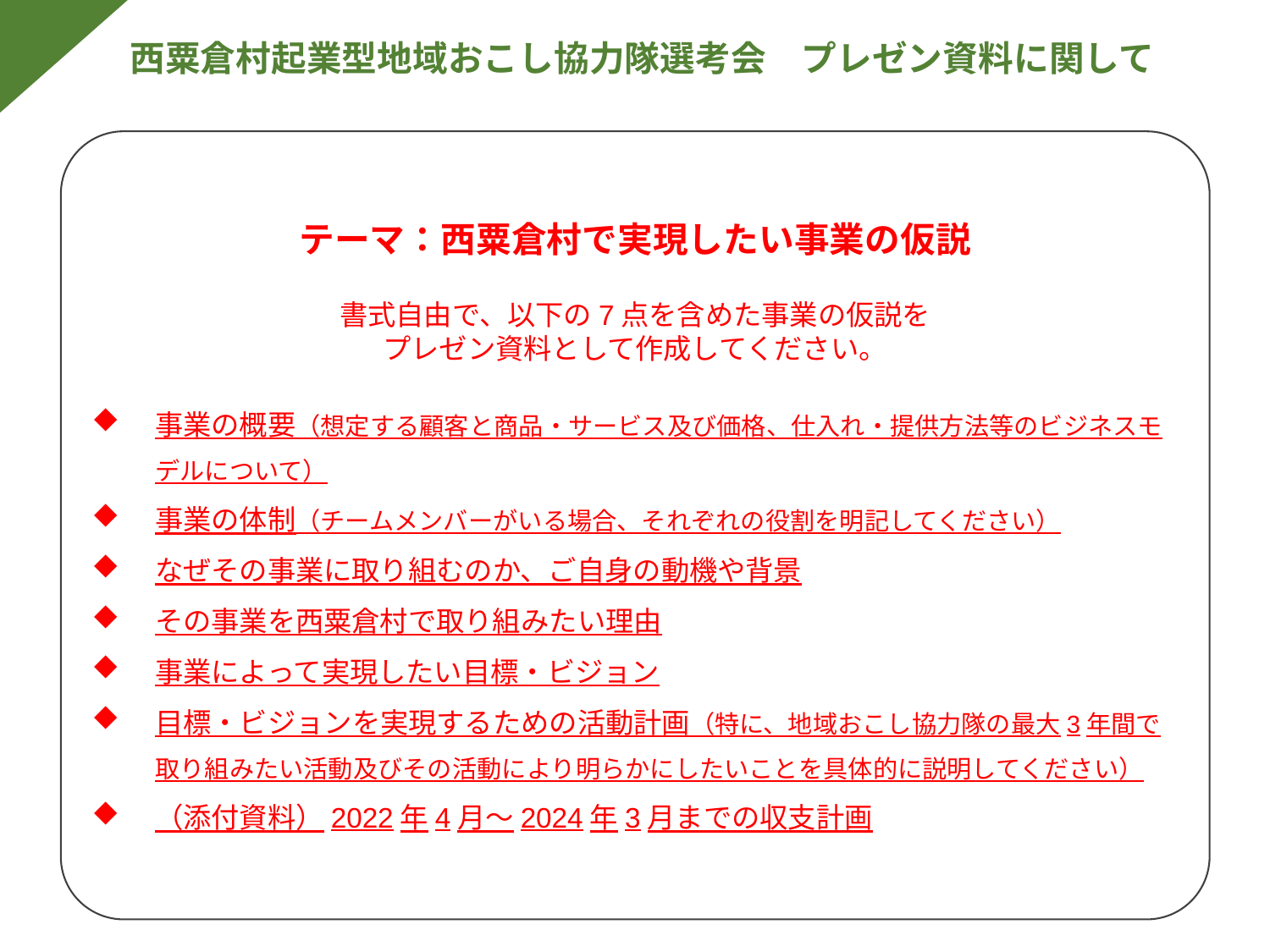

西粟倉村起業型地域おこし協力隊選考会　プレゼン資料に関して
テーマ：西粟倉村で実現したい事業の仮説

書式自由で、以下の7点を含めた事業の仮説を
プレゼン資料として作成してください。
事業の概要（想定する顧客と商品・サービス及び価格、仕入れ・提供方法等のビジネスモデルについて）
事業の体制（チームメンバーがいる場合、それぞれの役割を明記してください）
なぜその事業に取り組むのか、ご自身の動機や背景
その事業を西粟倉村で取り組みたい理由
事業によって実現したい目標・ビジョン
目標・ビジョンを実現するための活動計画（特に、地域おこし協力隊の最大3年間で取り組みたい活動及びその活動により明らかにしたいことを具体的に説明してください）
（添付資料）2022年4月～2024年3月までの収支計画